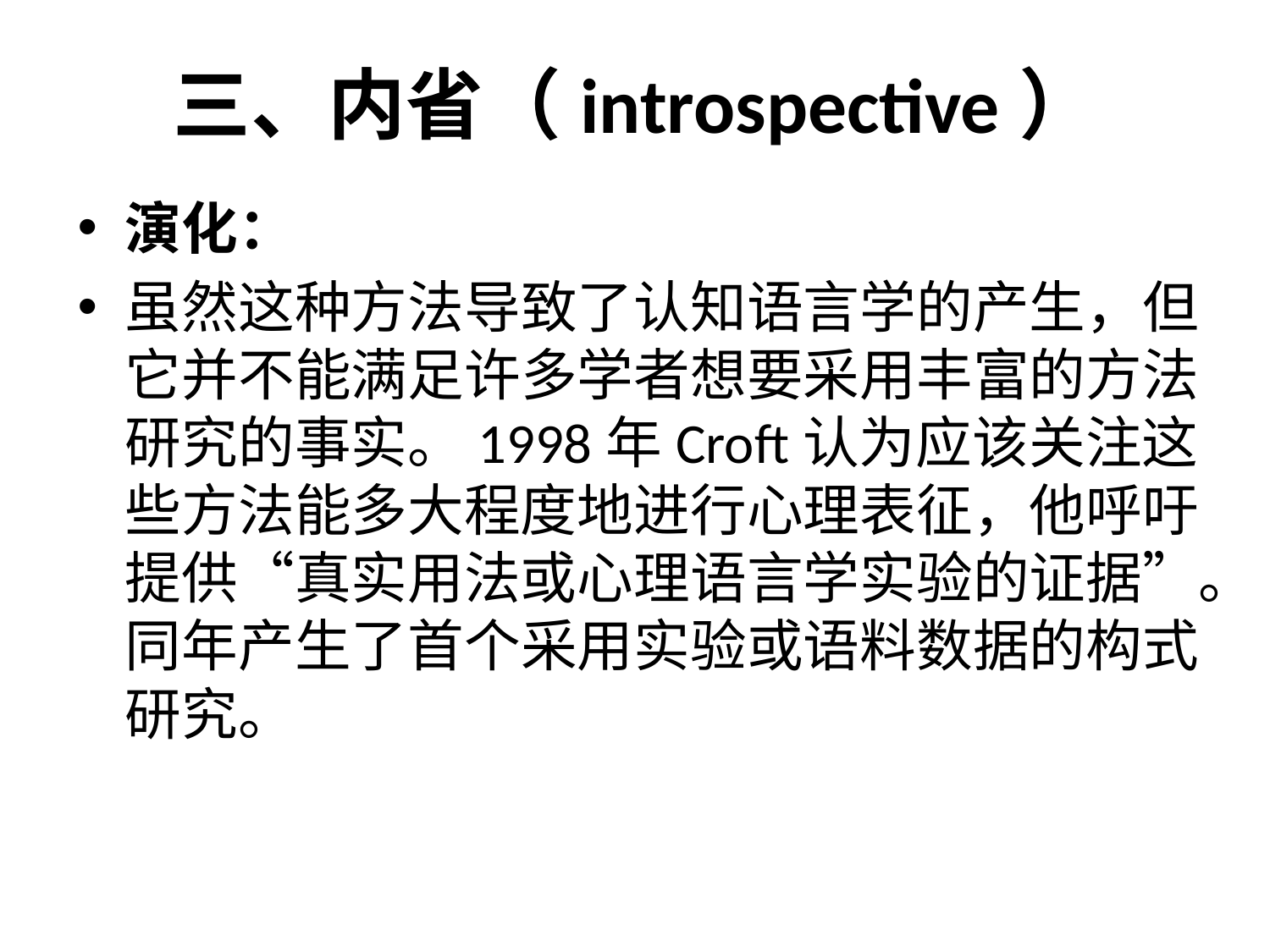

# 三、内省（introspective）
演化：
虽然这种方法导致了认知语言学的产生，但它并不能满足许多学者想要采用丰富的方法研究的事实。1998年Croft认为应该关注这些方法能多大程度地进行心理表征，他呼吁提供“真实用法或心理语言学实验的证据”。同年产生了首个采用实验或语料数据的构式研究。